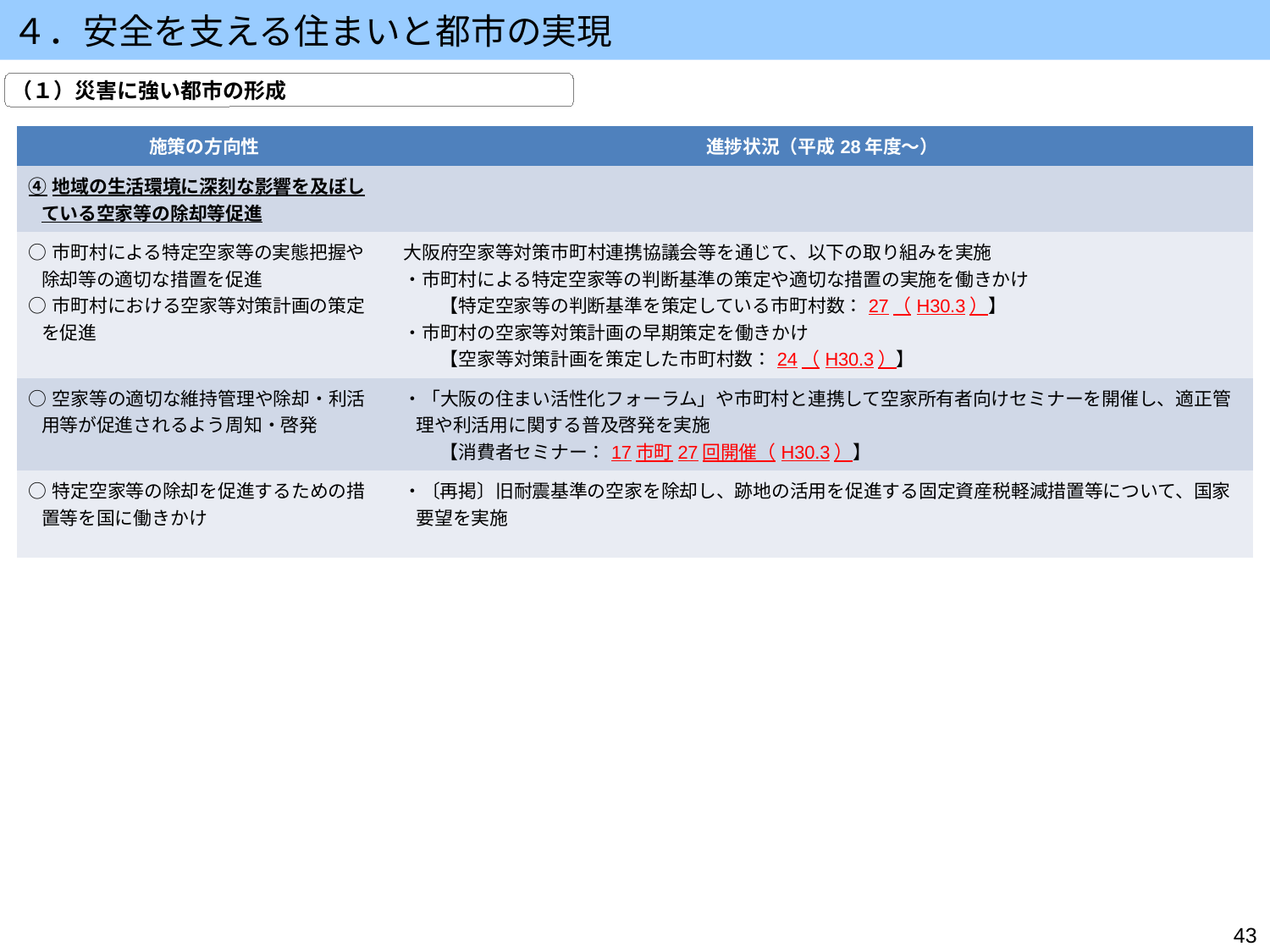

４．安全を支える住まいと都市の実現
（１）災害に強い都市の形成
| 施策の方向性 | 進捗状況（平成28年度～） |
| --- | --- |
| ④地域の生活環境に深刻な影響を及ぼしている空家等の除却等促進 |  |
| ○市町村による特定空家等の実態把握や除却等の適切な措置を促進 ○市町村における空家等対策計画の策定を促進 | 大阪府空家等対策市町村連携協議会等を通じて、以下の取り組みを実施 ・市町村による特定空家等の判断基準の策定や適切な措置の実施を働きかけ 　　【特定空家等の判断基準を策定している市町村数：27（H30.3）】 ・市町村の空家等対策計画の早期策定を働きかけ 　　【空家等対策計画を策定した市町村数：24（H30.3）】 |
| ○空家等の適切な維持管理や除却・利活用等が促進されるよう周知・啓発 | ・「大阪の住まい活性化フォーラム」や市町村と連携して空家所有者向けセミナーを開催し、適正管理や利活用に関する普及啓発を実施 　　【消費者セミナー：17市町27回開催（H30.3）】 |
| ○特定空家等の除却を促進するための措置等を国に働きかけ | ・〔再掲〕旧耐震基準の空家を除却し、跡地の活用を促進する固定資産税軽減措置等について、国家要望を実施 |
43